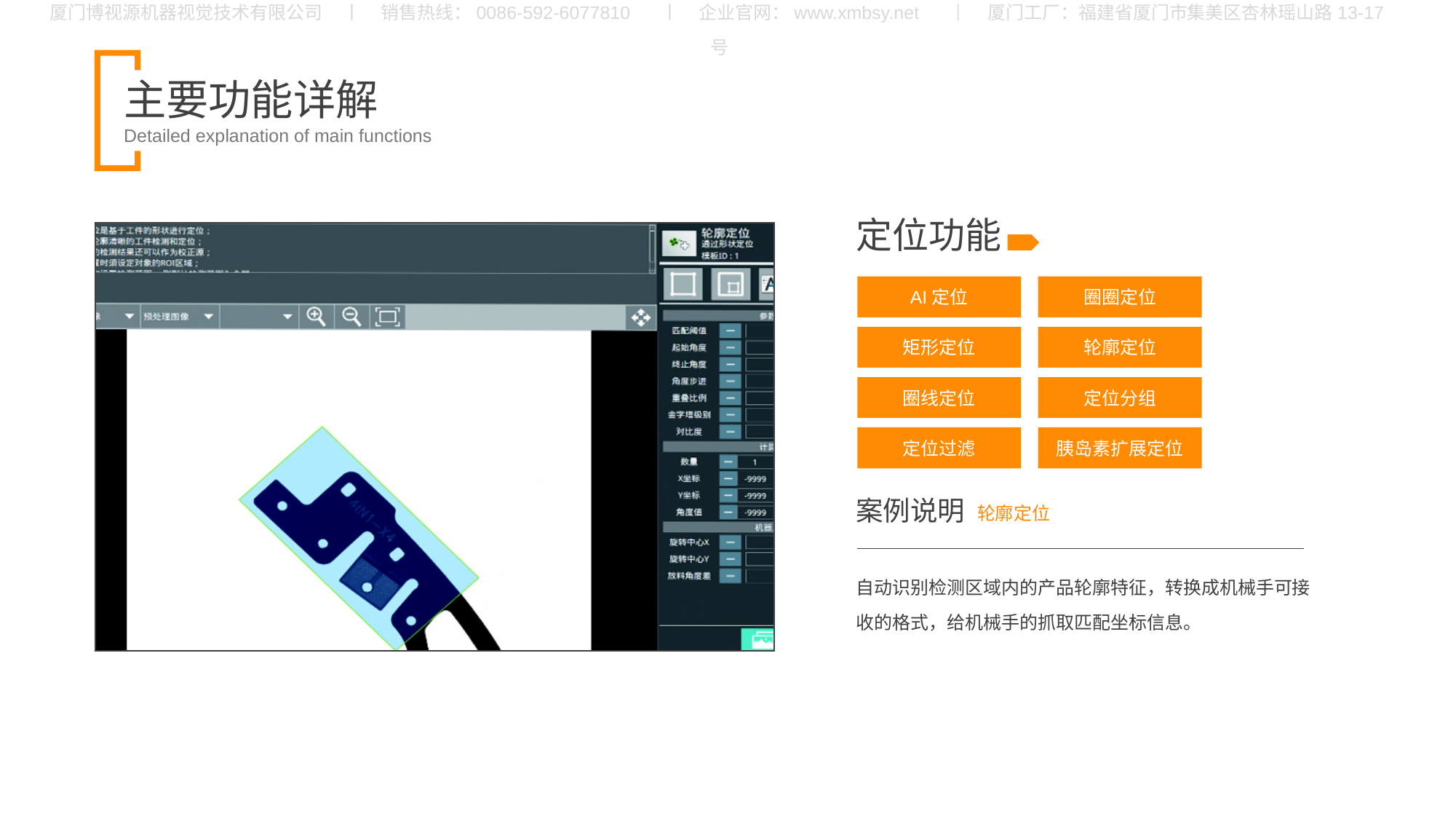

定位功能

AI定位
圈圈定位
矩形定位
轮廓定位
圈线定位
定位分组
定位过滤
胰岛素扩展定位
案例说明
轮廓定位
自动识别检测区域内的产品轮廓特征，转换成机械手可接收的格式，给机械手的抓取匹配坐标信息。